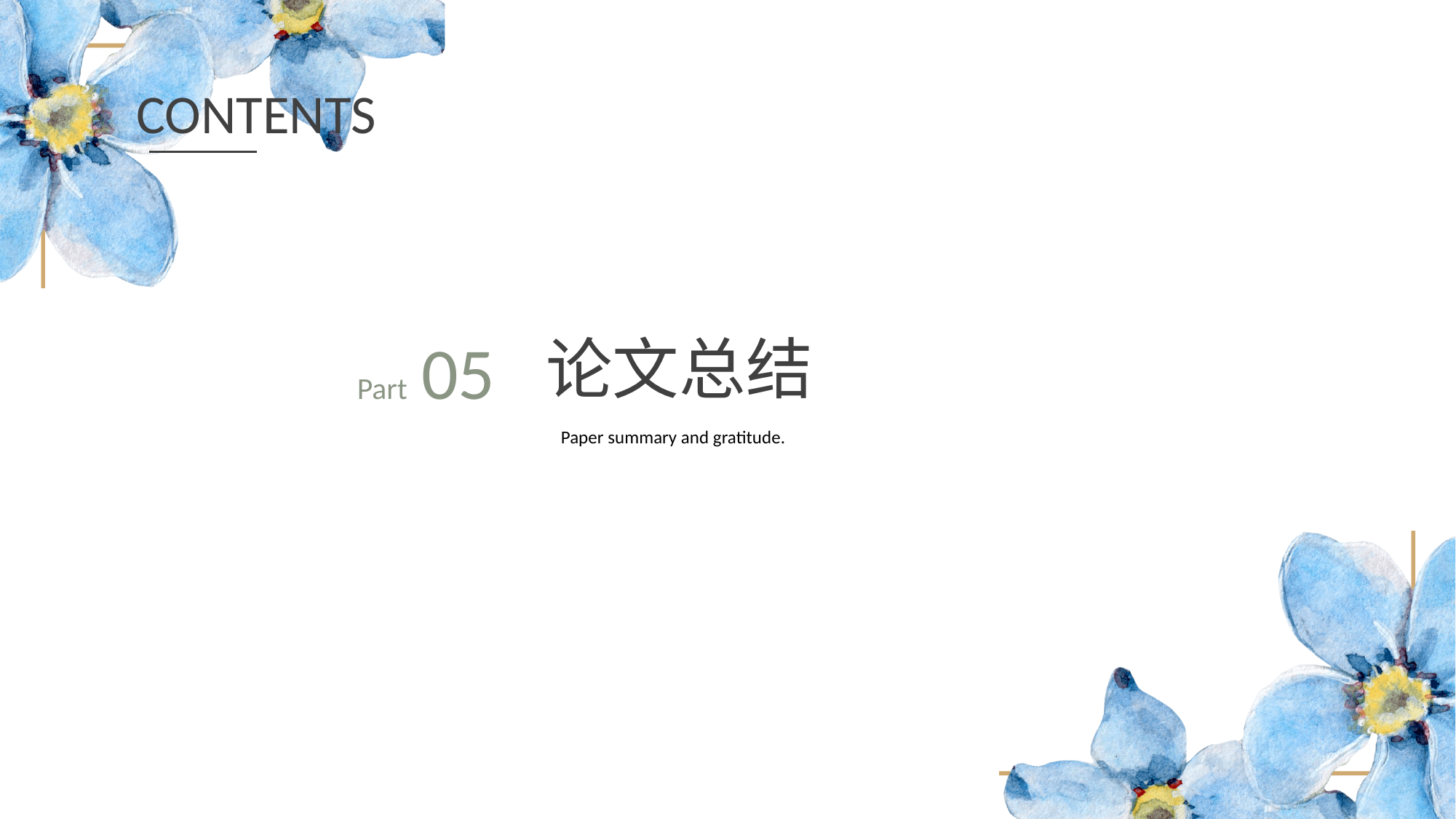

CONTENTS
Part  05
论文总结
Paper summary and gratitude.